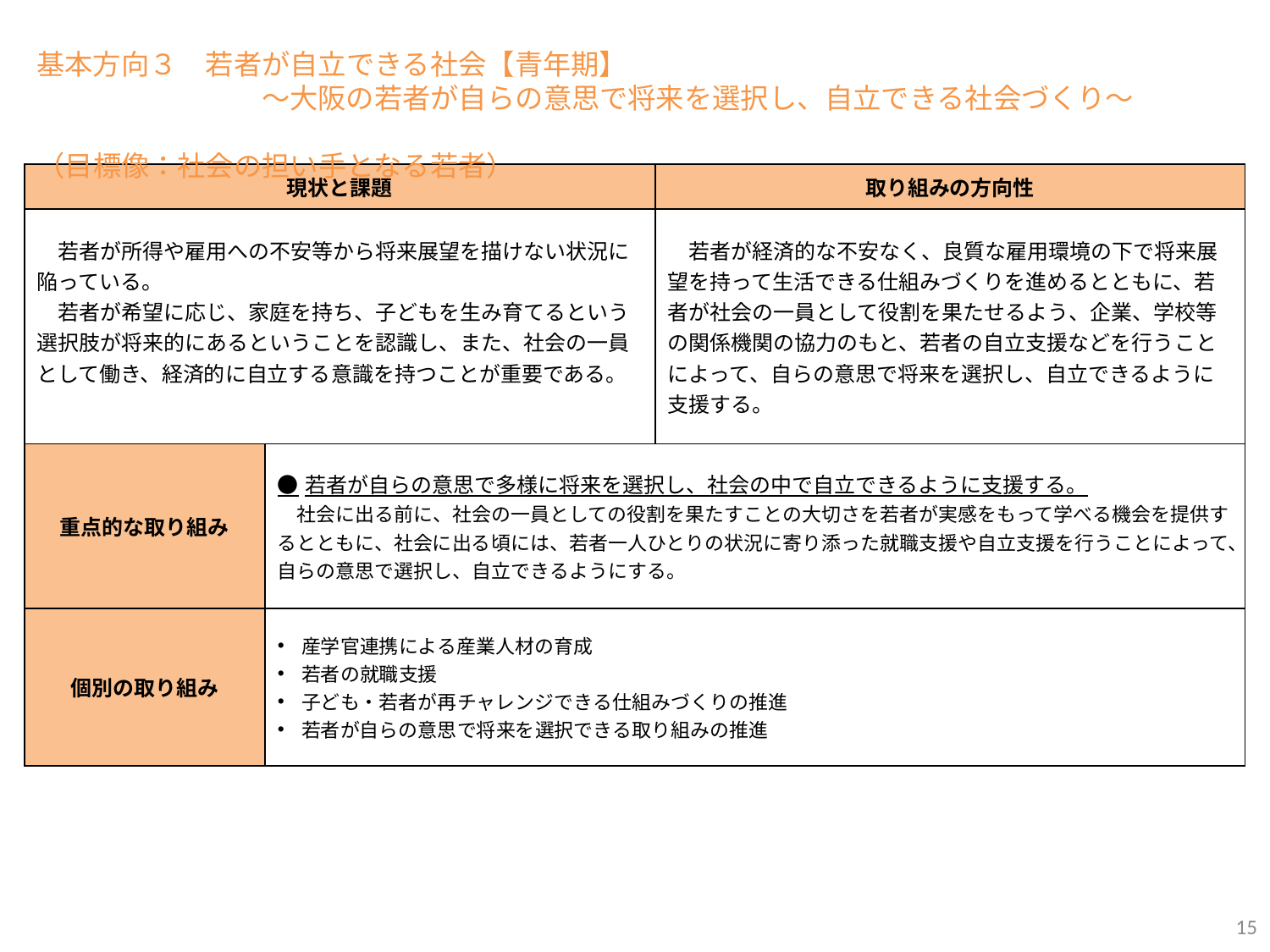

基本方向３　若者が自立できる社会【青年期】
　　　　　　　　～大阪の若者が自らの意思で将来を選択し、自立できる社会づくり～
　　　　　　　　　　　　　　　　　　　　　　　　　　　　　　　　　　　　　　　　　（目標像：社会の担い手となる若者）
| 現状と課題 |  | 取り組みの方向性 |
| --- | --- | --- |
| 若者が所得や雇用への不安等から将来展望を描けない状況に陥っている。 　若者が希望に応じ、家庭を持ち、子どもを生み育てるという選択肢が将来的にあるということを認識し、また、社会の一員として働き、経済的に自立する意識を持つことが重要である。 |  | 若者が経済的な不安なく、良質な雇用環境の下で将来展望を持って生活できる仕組みづくりを進めるとともに、若者が社会の一員として役割を果たせるよう、企業、学校等の関係機関の協力のもと、若者の自立支援などを行うことによって、自らの意思で将来を選択し、自立できるように支援する。 |
| 重点的な取り組み | ●若者が自らの意思で多様に将来を選択し、社会の中で自立できるように支援する。 　社会に出る前に、社会の一員としての役割を果たすことの大切さを若者が実感をもって学べる機会を提供するとともに、社会に出る頃には、若者一人ひとりの状況に寄り添った就職支援や自立支援を行うことによって、自らの意思で選択し、自立できるようにする。 |  |
| 個別の取り組み | 産学官連携による産業人材の育成 若者の就職支援 子ども・若者が再チャレンジできる仕組みづくりの推進 若者が自らの意思で将来を選択できる取り組みの推進 |  |
15